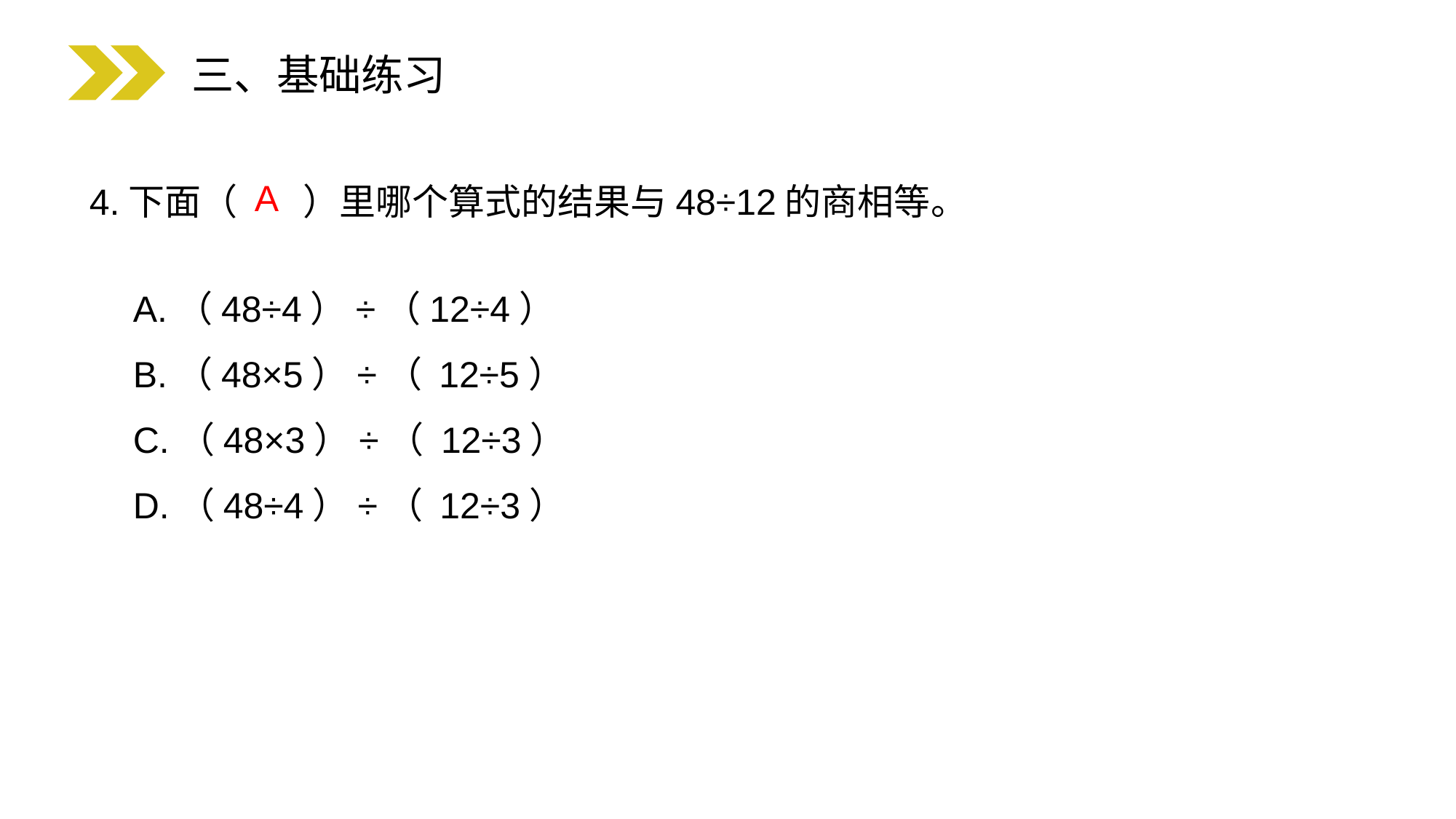

三、基础练习
A
4.下面（        ）里哪个算式的结果与48÷12的商相等。
A.（48÷4）÷（12÷4）
B.（48×5）÷（ 12÷5）
C.（48×3）÷（ 12÷3）
D.（48÷4）÷（ 12÷3）